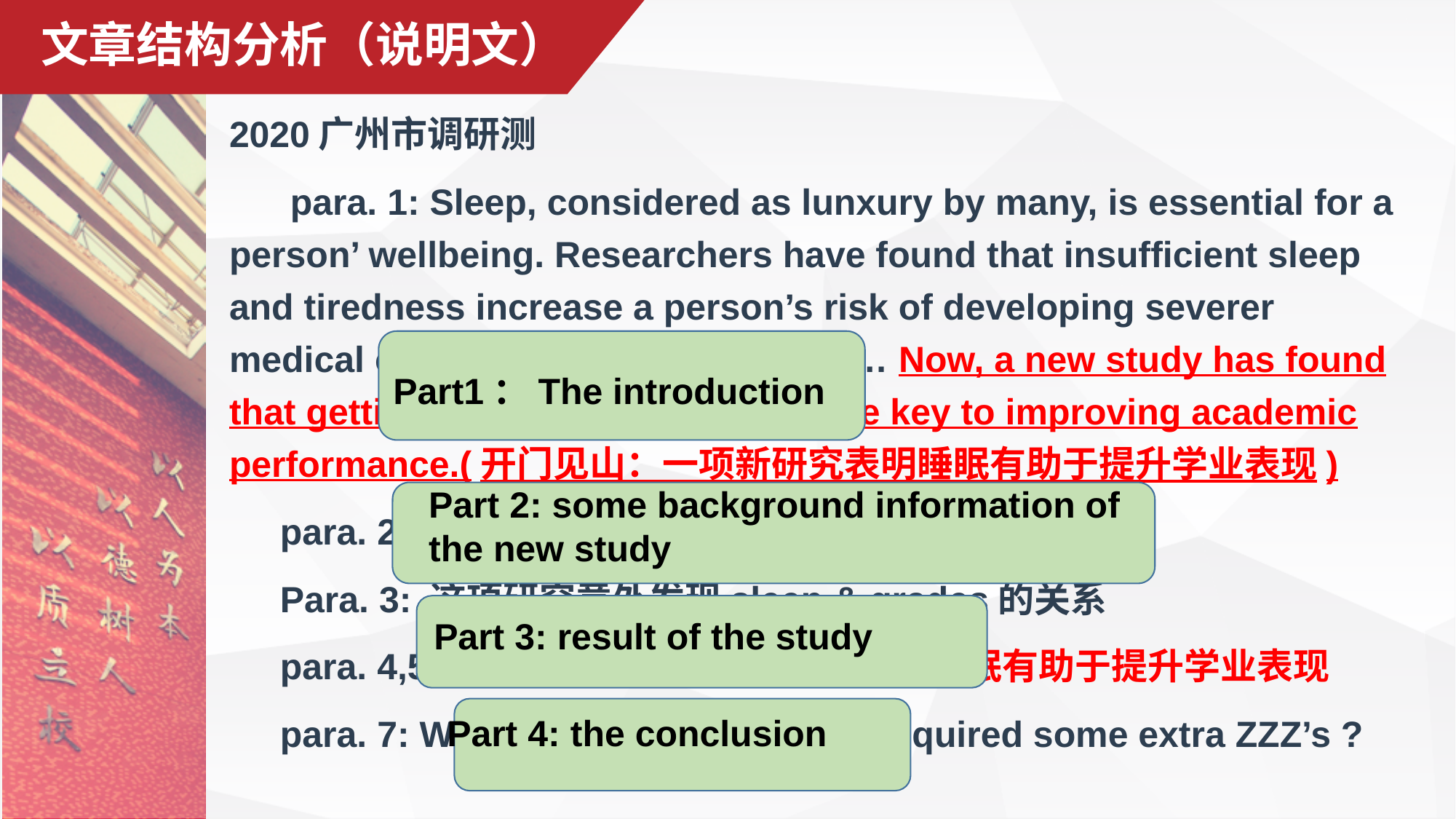

# 文章结构分析（说明文）
2020广州市调研测
      para. 1: Sleep, considered as lunxury by many, is essential for a person’ wellbeing. Researchers have found that insufficient sleep and tiredness increase a person’s risk of developing severer medical conditions, such as obesity… Now, a new study has found that getting suffcient sleep is also the key to improving academic performance.(开门见山：一项新研究表明睡眠有助于提升学业表现)
     para. 2: 这项研究的初衷不是围绕sleep&grades
     Para. 3: 这项研究意外发现sleep & grades的关系
     para. 4,5,6 : 研究的具体结果（数据）:睡眠有助于提升学业表现
     para. 7: Who knew getting A’s just required some extra ZZZ’s ?

Part1：The introduction
Part 2: some background information of the new study

Part 3: result of the study

Part 4: the conclusion